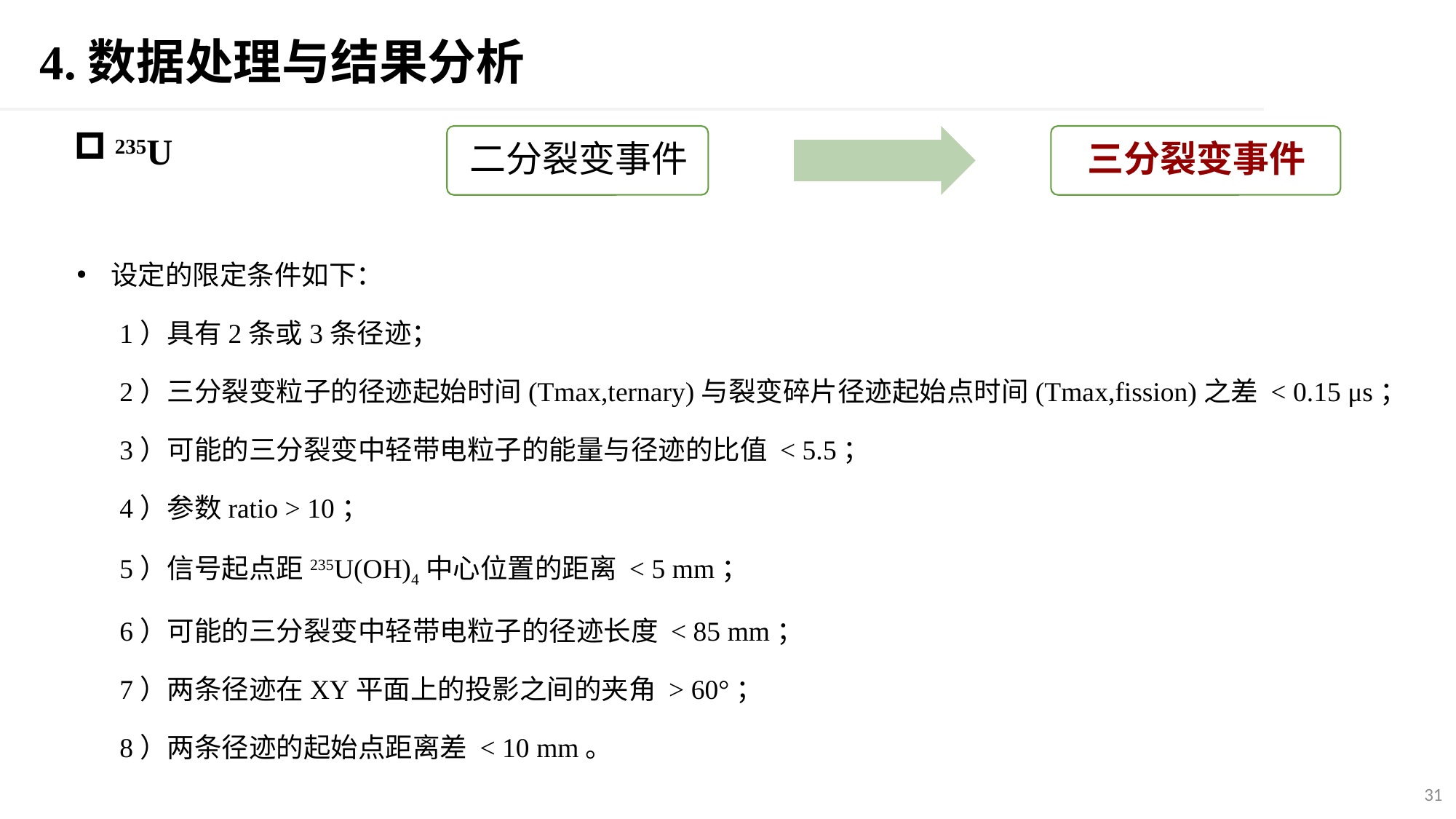

4.数据处理与结果分析
二分裂变事件

三分裂变事件
235U
设定的限定条件如下：
1）具有2条或3条径迹；
2）三分裂变粒子的径迹起始时间(Tmax,ternary)与裂变碎片径迹起始点时间(Tmax,fission)之差 < 0.15 μs；
3）可能的三分裂变中轻带电粒子的能量与径迹的比值 < 5.5；
4）参数ratio > 10；
5）信号起点距235U(OH)4中心位置的距离 < 5 mm；
6）可能的三分裂变中轻带电粒子的径迹长度 < 85 mm；
7）两条径迹在XY平面上的投影之间的夹角 > 60°；
8）两条径迹的起始点距离差 < 10 mm。
31